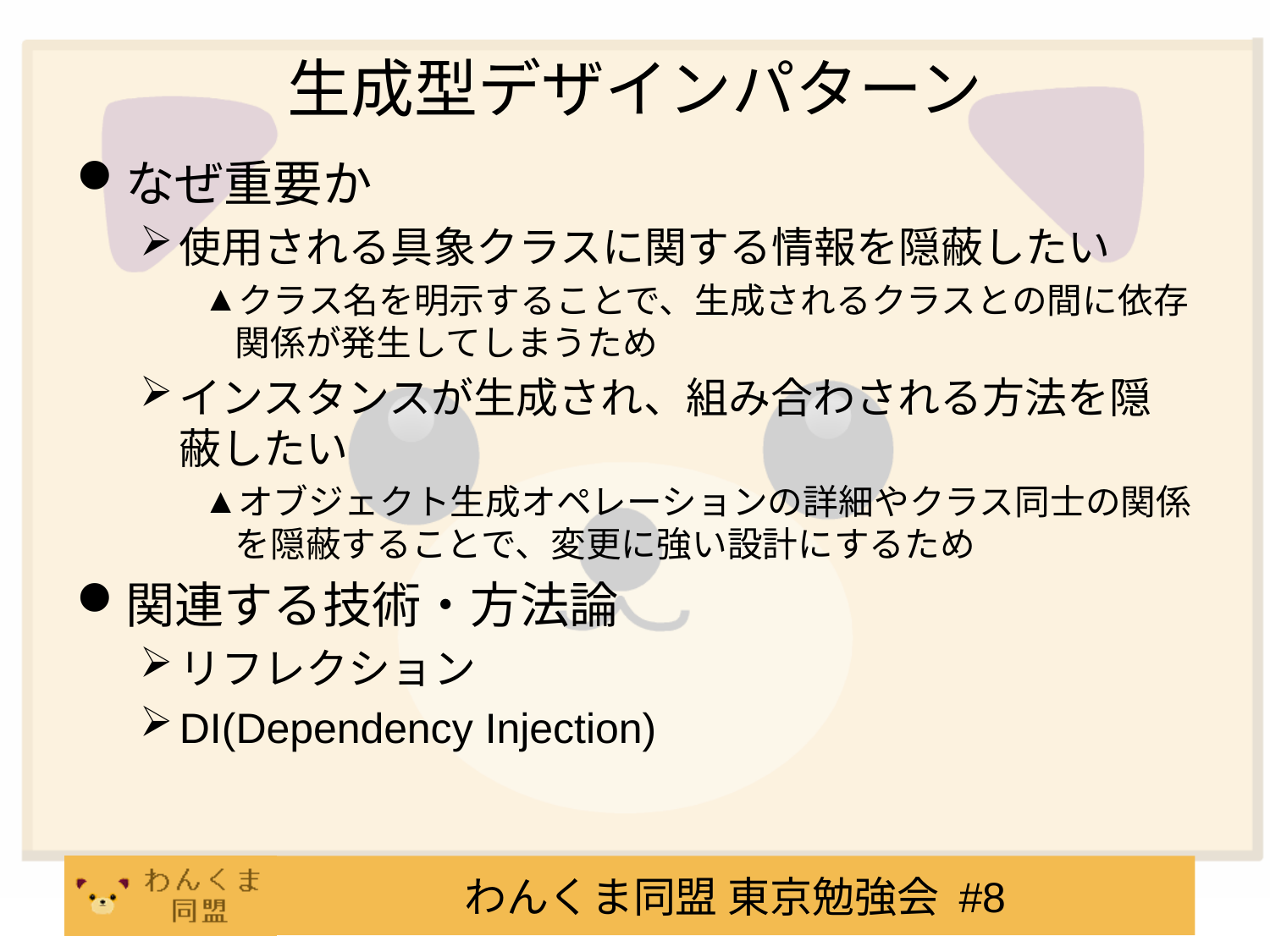

# 生成型デザインパターン
なぜ重要か
使用される具象クラスに関する情報を隠蔽したい
クラス名を明示することで、生成されるクラスとの間に依存関係が発生してしまうため
インスタンスが生成され、組み合わされる方法を隠蔽したい
オブジェクト生成オペレーションの詳細やクラス同士の関係を隠蔽することで、変更に強い設計にするため
関連する技術・方法論
リフレクション
DI(Dependency Injection)